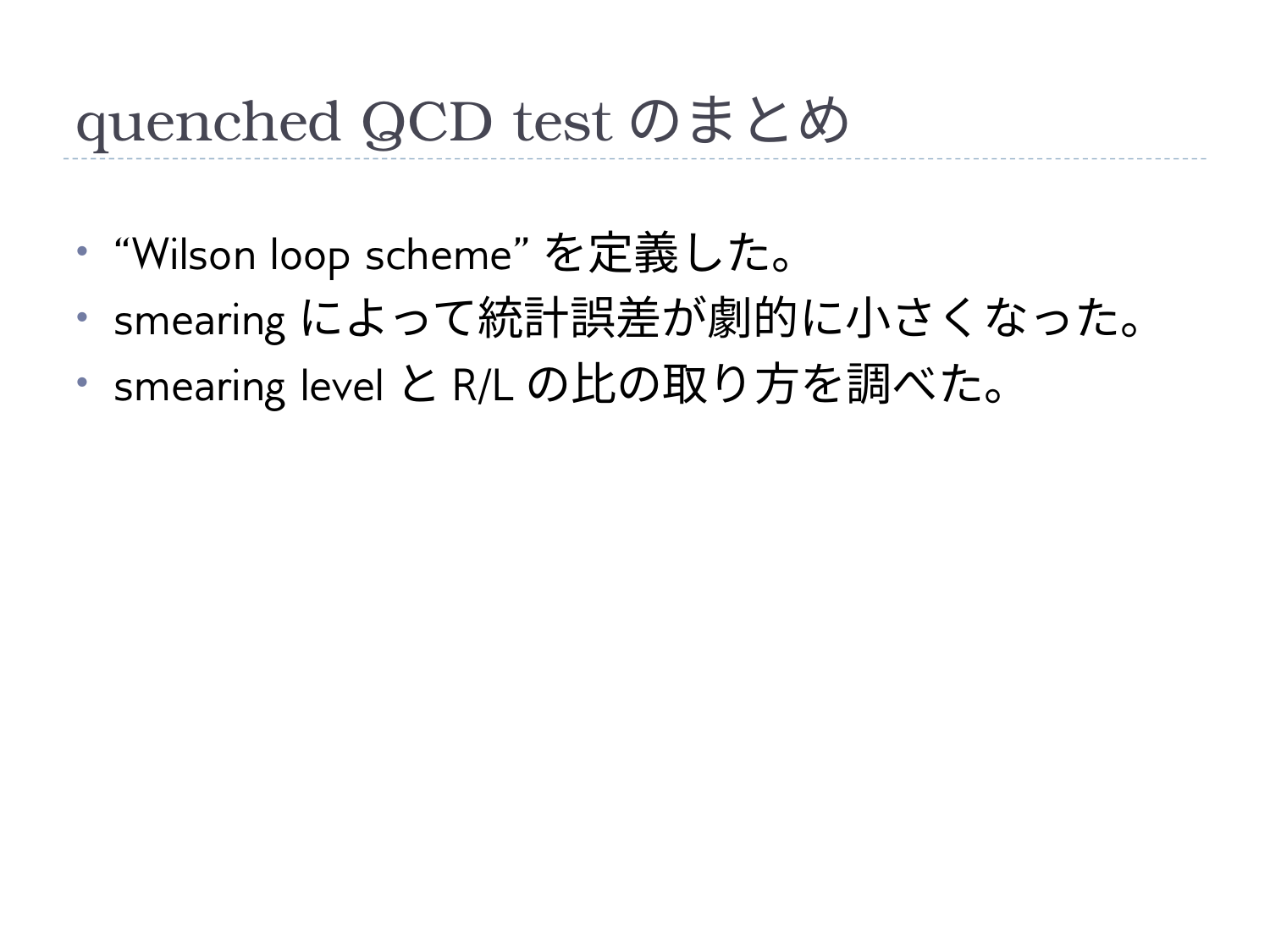

# quenched QCD testのまとめ
“Wilson loop scheme”を定義した。
smearingによって統計誤差が劇的に小さくなった。
smearing levelとR/Lの比の取り方を調べた。